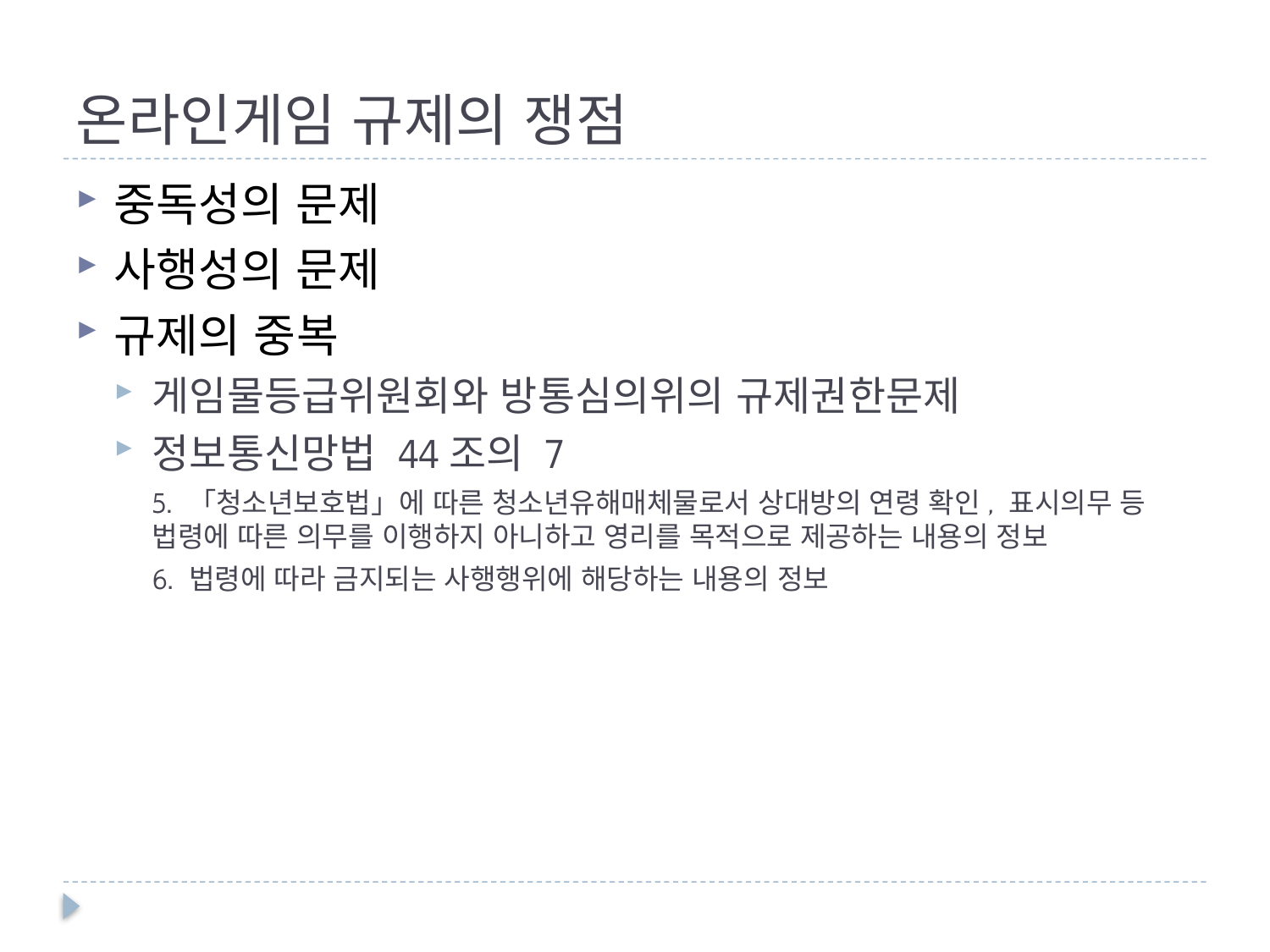

# 온라인게임 규제의 쟁점
중독성의 문제
사행성의 문제
규제의 중복
게임물등급위원회와 방통심의위의 규제권한문제
정보통신망법 44조의 7
	5. 「청소년보호법」에 따른 청소년유해매체물로서 상대방의 연령 확인, 표시의무 등 법령에 따른 의무를 이행하지 아니하고 영리를 목적으로 제공하는 내용의 정보
	6. 법령에 따라 금지되는 사행행위에 해당하는 내용의 정보